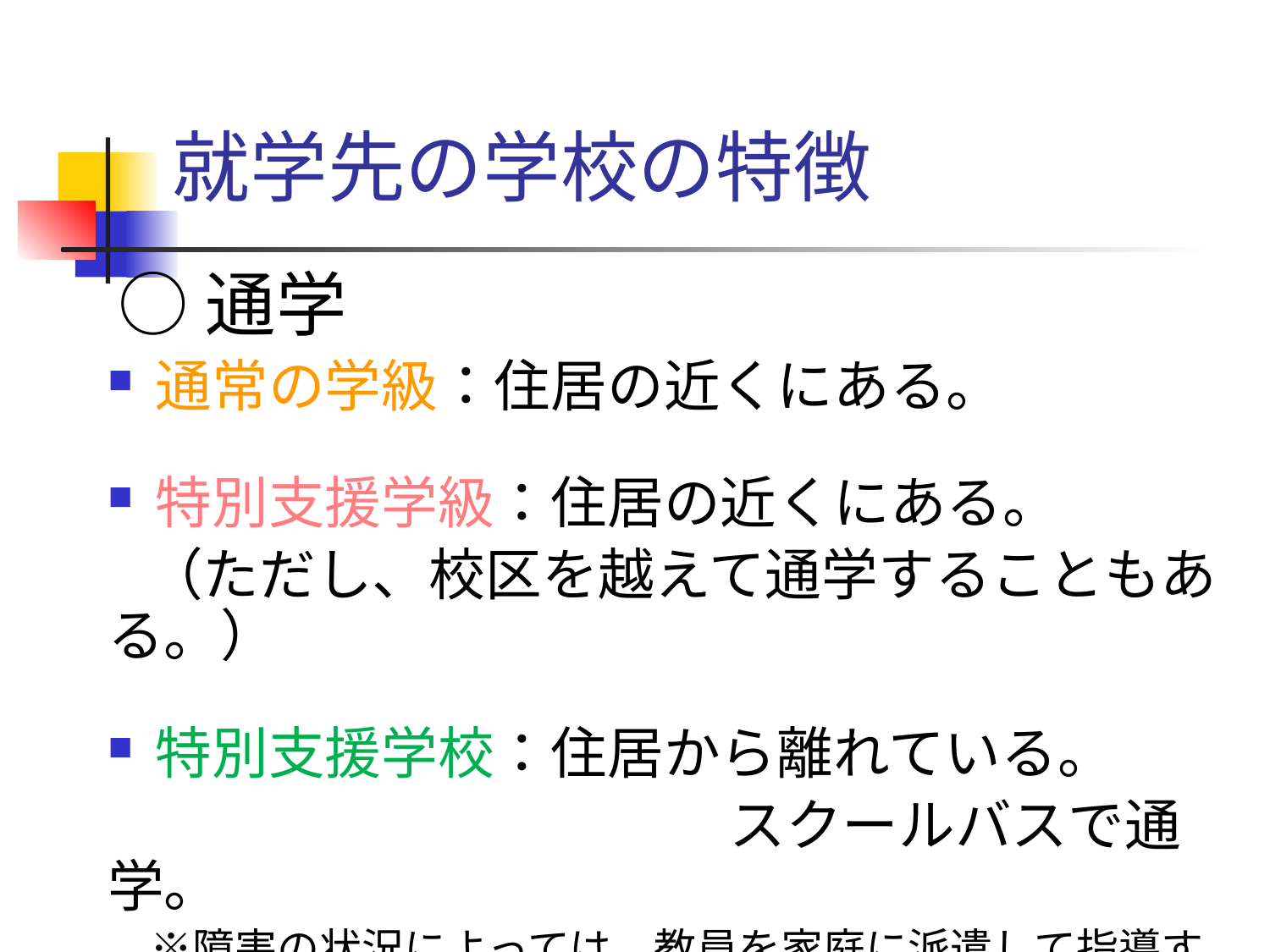

就学先の学校の特徴
○通学
通常の学級：住居の近くにある。

特別支援学級：住居の近くにある。
  （ただし、校区を越えて通学することもある。）

特別支援学校：住居から離れている。
　　　　　　　　　　　スクールバスで通学。
　※障害の状況によっては、教員を家庭に派遣して指導する　「訪問教育」がある。